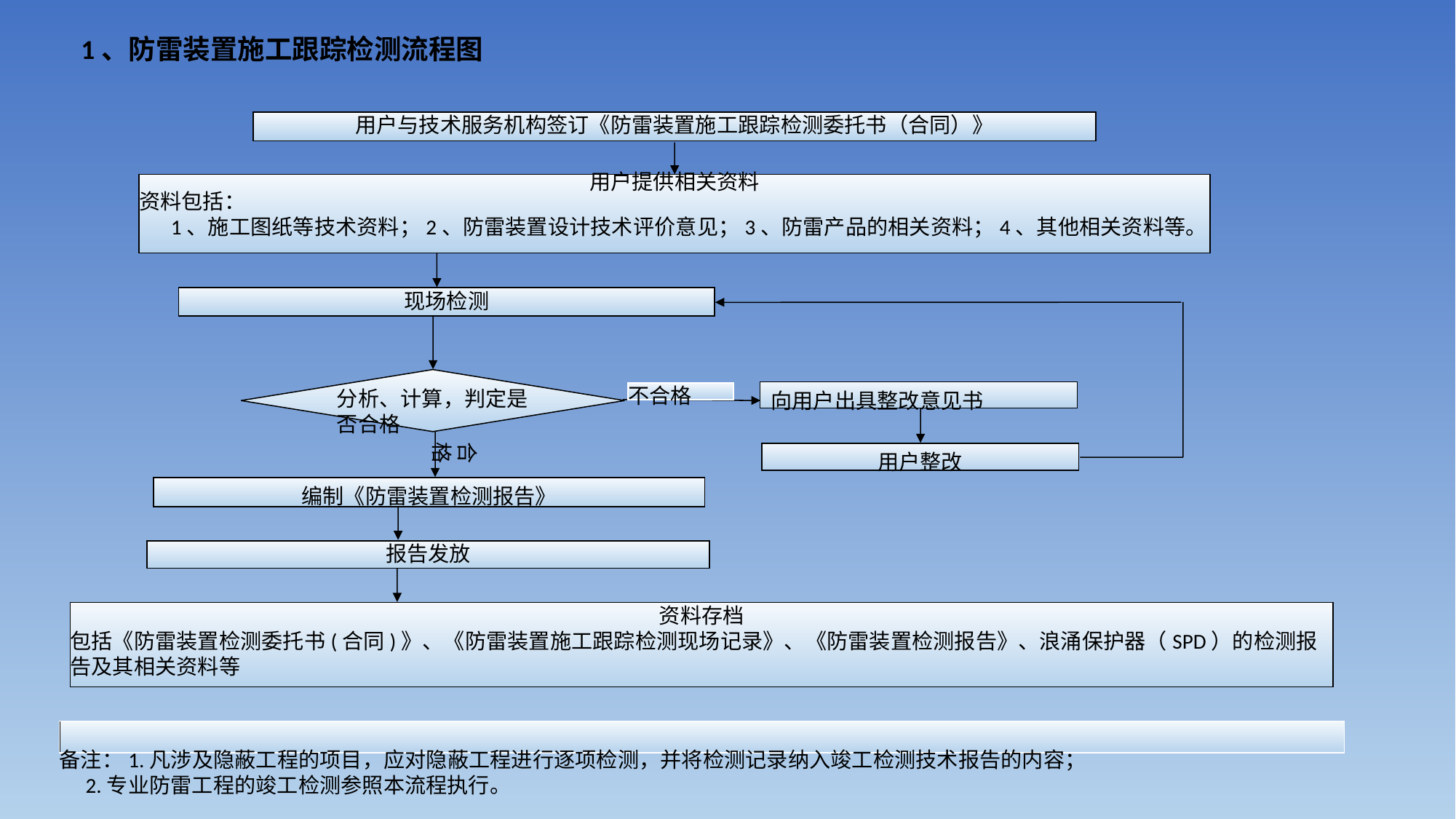

1、防雷装置施工跟踪检测流程图
用户与技术服务机构签订《防雷装置施工跟踪检测委托书（合同）》

用户提供相关资料
资料包括：
1、施工图纸等技术资料；2、防雷装置设计技术评价意见；3、防雷产品的相关资料；4、其他相关资料等。

现场检测

分析、计算，判定是否合格

向用户出具整改意见书

不合格

合格

用户整改

编制《防雷装置检测报告》

报告发放

资料存档
包括《防雷装置检测委托书(合同)》、《防雷装置施工跟踪检测现场记录》、《防雷装置检测报告》、浪涌保护器（SPD）的检测报告及其相关资料等

备注：1.凡涉及隐蔽工程的项目，应对隐蔽工程进行逐项检测，并将检测记录纳入竣工检测技术报告的内容；
2.专业防雷工程的竣工检测参照本流程执行。